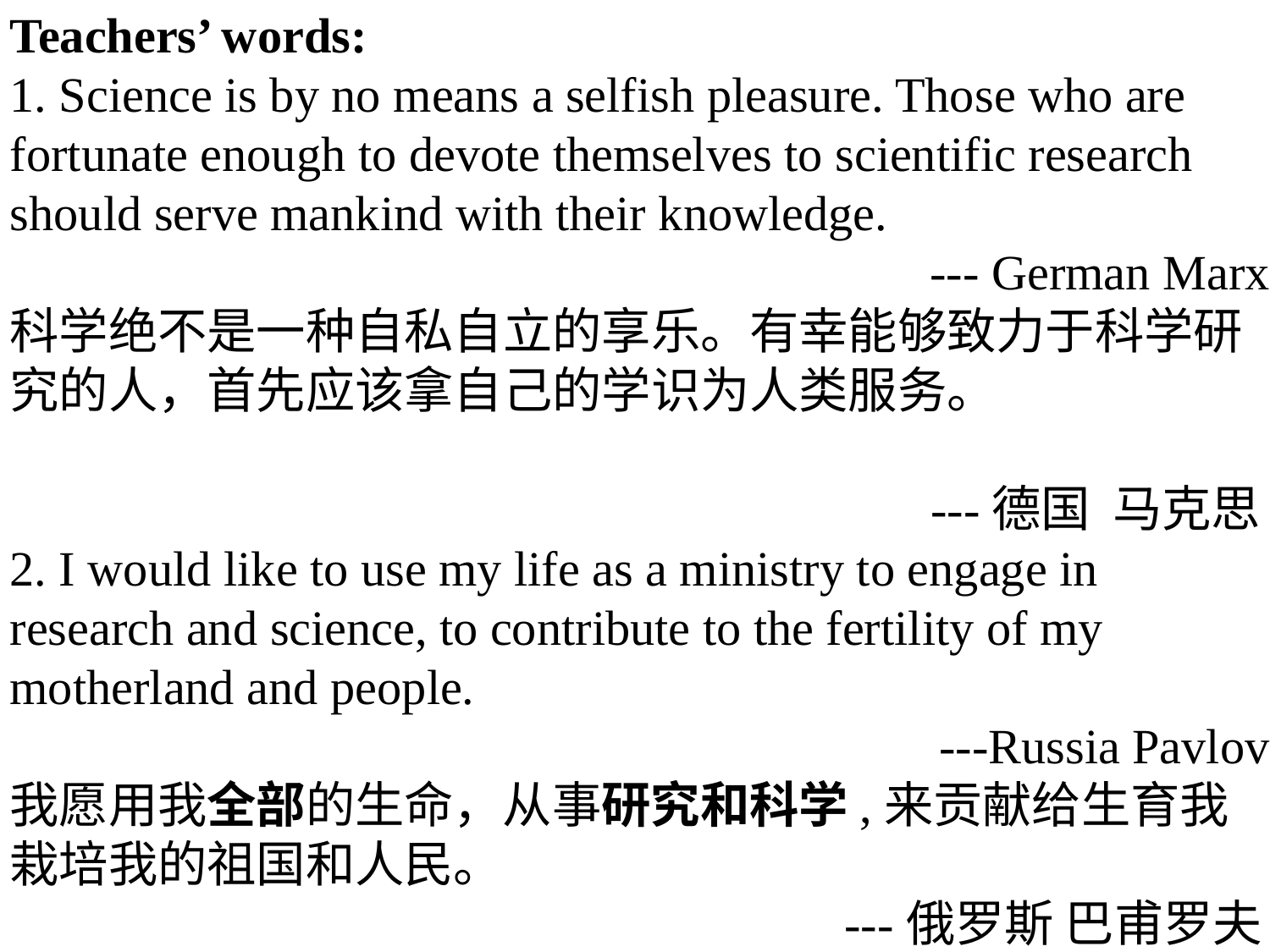

Teachers’ words:
1. Science is by no means a selfish pleasure. Those who are fortunate enough to devote themselves to scientific research should serve mankind with their knowledge.
--- German Marx
科学绝不是一种自私自立的享乐。有幸能够致力于科学研究的人，首先应该拿自己的学识为人类服务。
                                                                           ---德国  马克思
2. I would like to use my life as a ministry to engage in research and science, to contribute to the fertility of my motherland and people.
---Russia Pavlov
我愿用我全部的生命，从事研究和科学,来贡献给生育我栽培我的祖国和人民。
                                                                    ---俄罗斯 巴甫罗夫